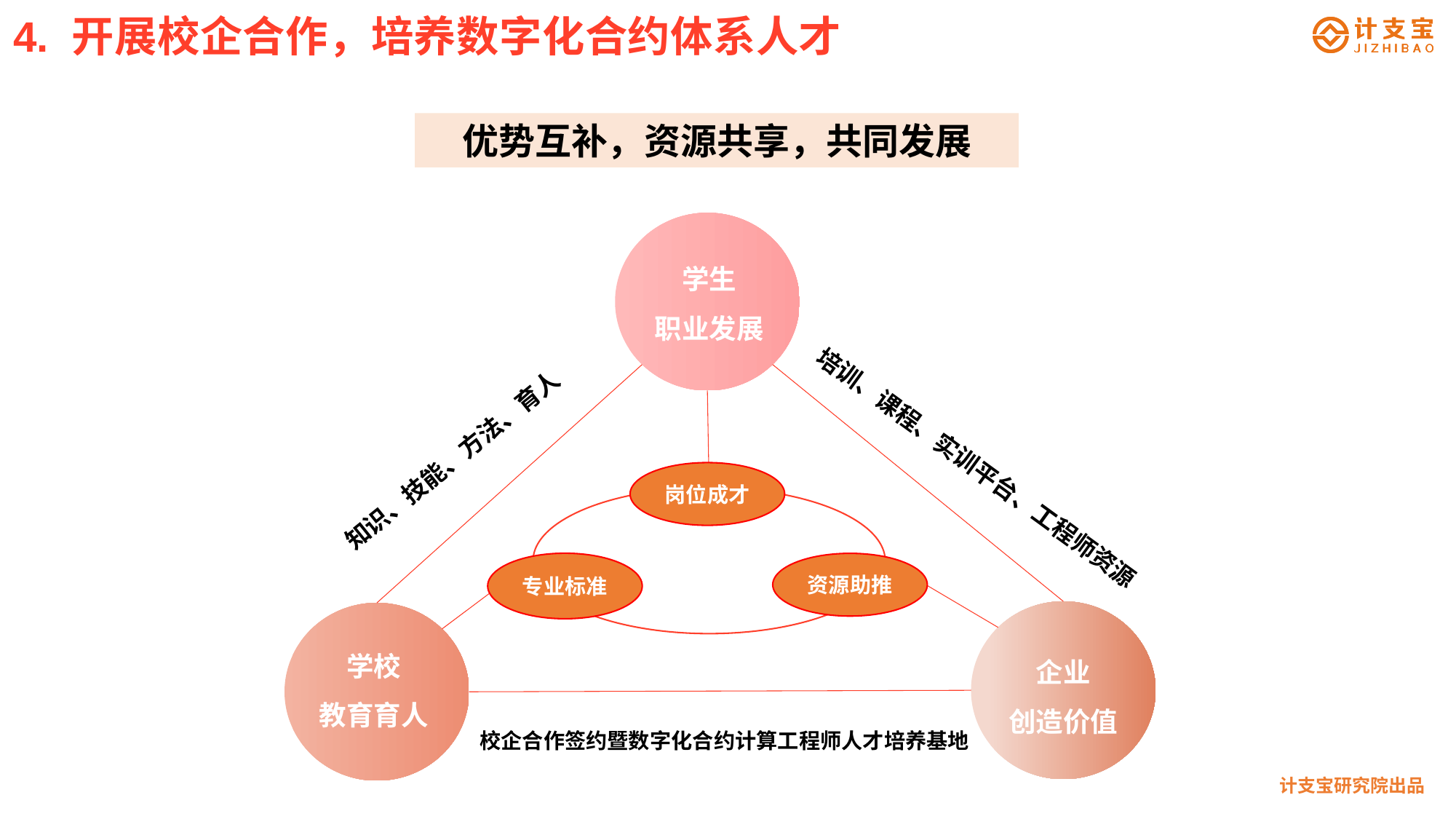

4. 开展校企合作，培养数字化合约体系人才
优势互补，资源共享，共同发展

学生
职业发展
知识、技能、方法、育人
岗位成才

培训、课程、实训平台、工程师资源
专业标准
资源助推
学校
教育育人
企业
创造价值
校企合作签约暨数字化合约计算工程师人才培养基地